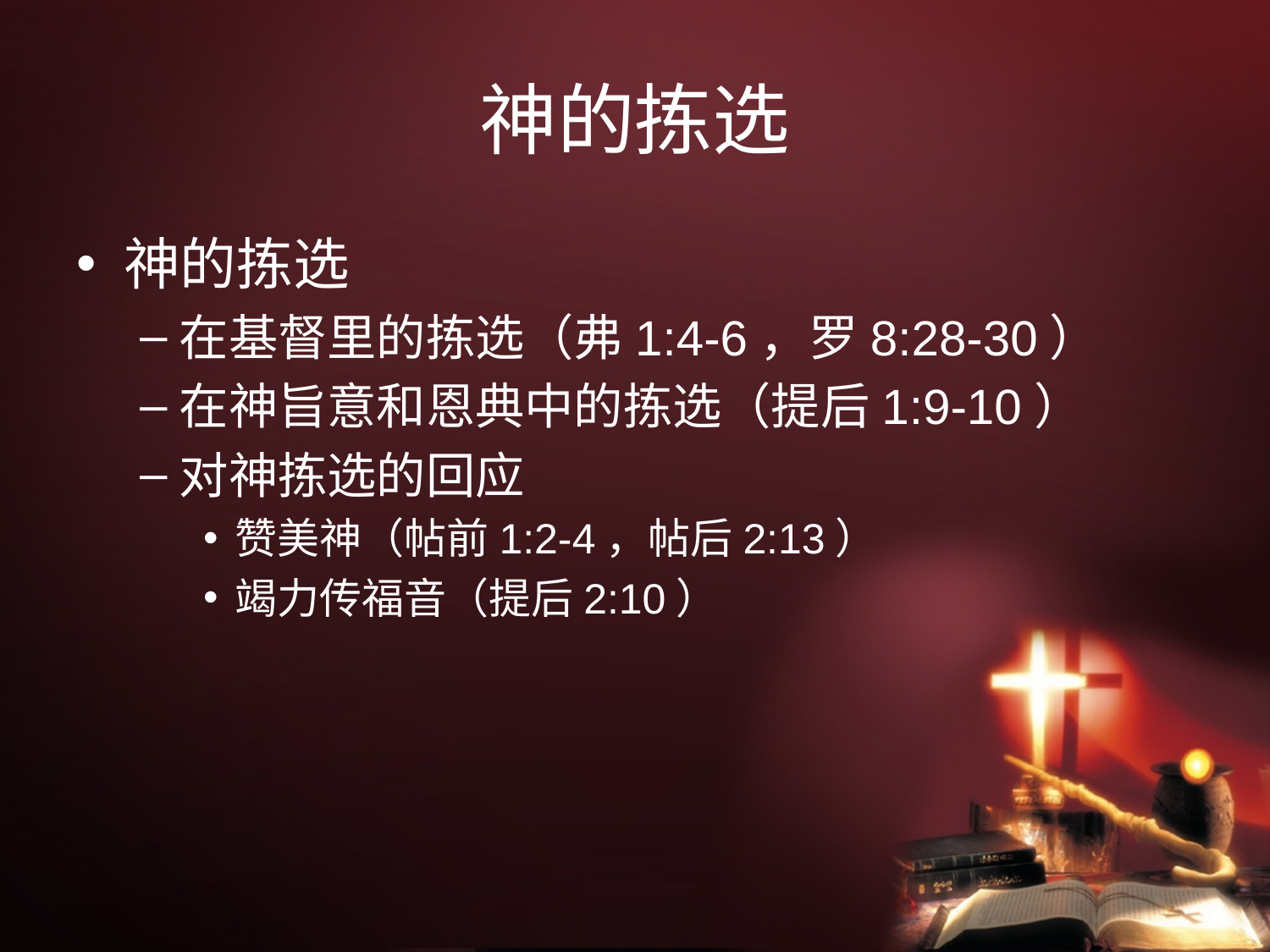

# 神的拣选
神的拣选
在基督里的拣选（弗1:4-6，罗8:28-30）
在神旨意和恩典中的拣选（提后1:9-10）
对神拣选的回应
赞美神（帖前1:2-4，帖后2:13）
竭力传福音（提后2:10）